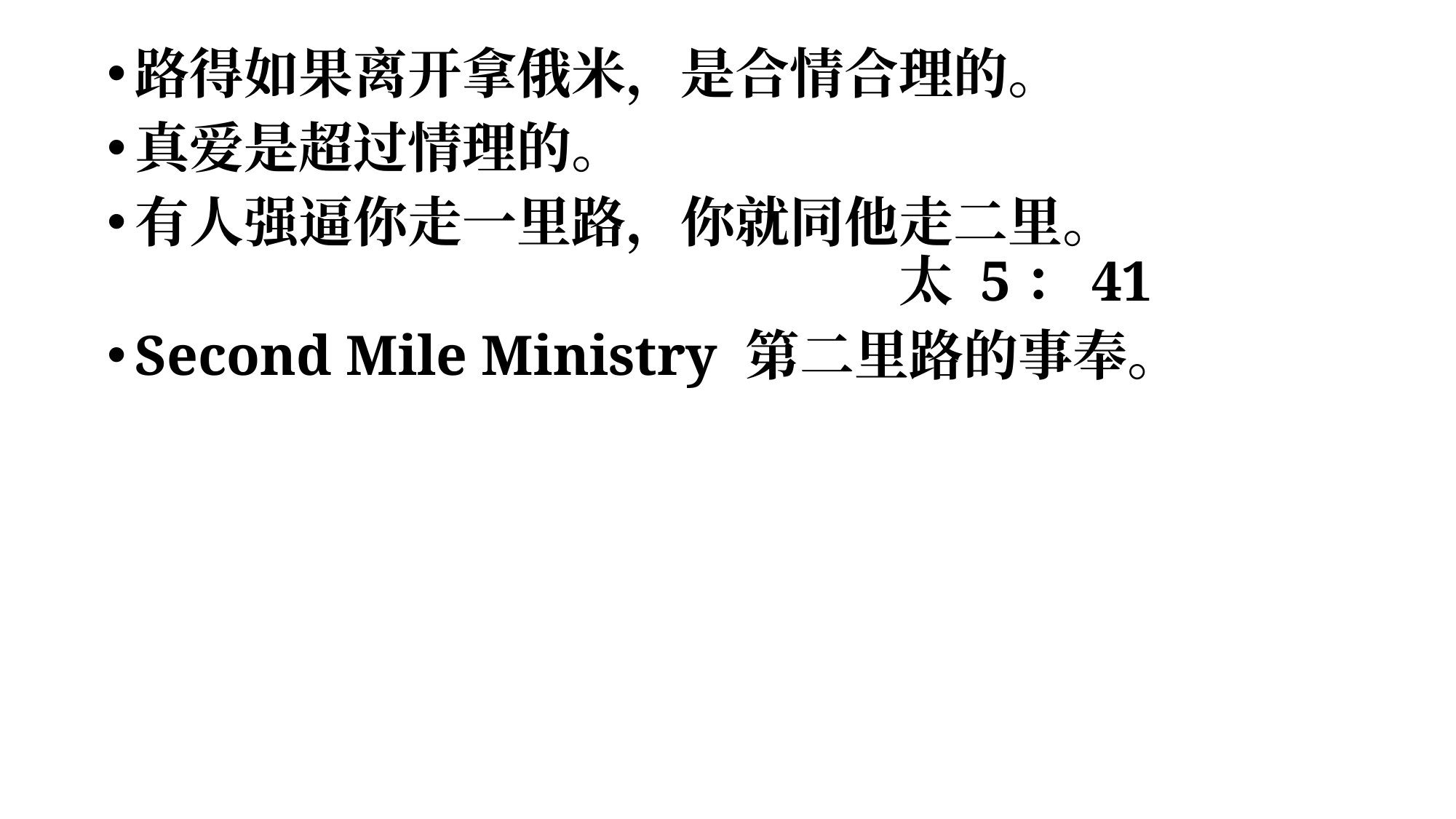

路得如果离开拿俄米，是合情合理的。
真爱是超过情理的。
有人强逼你走一里路，你就同他走二里。								太 5：41
Second Mile Ministry 第二里路的事奉。